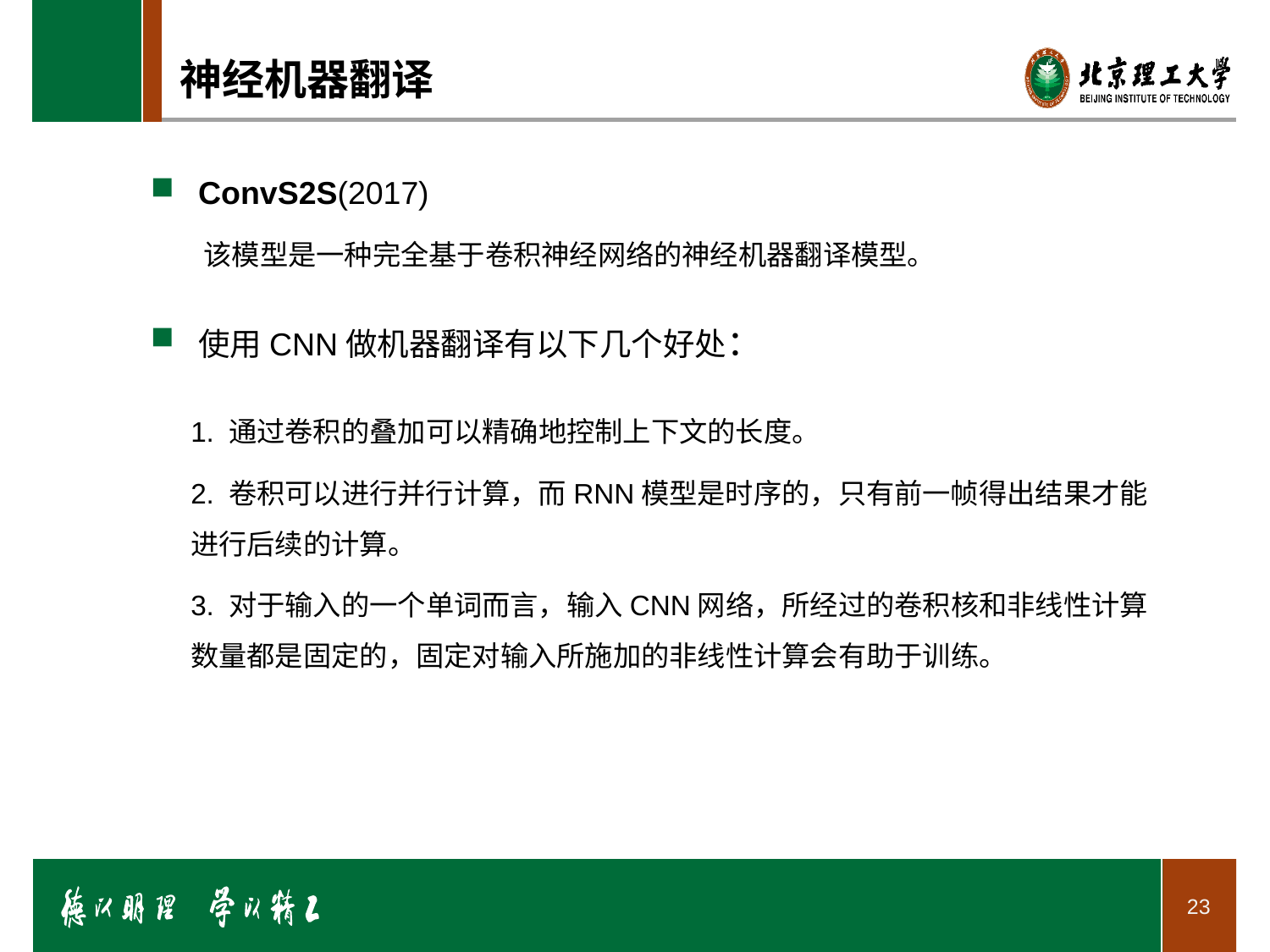

# 神经机器翻译
1
ConvS2S(2017)

使用CNN做机器翻译有以下几个好处：
 该模型是一种完全基于卷积神经网络的神经机器翻译模型。
1. 通过卷积的叠加可以精确地控制上下文的长度。
2. 卷积可以进行并行计算，而RNN模型是时序的，只有前一帧得出结果才能进行后续的计算。
3. 对于输入的一个单词而言，输入CNN网络，所经过的卷积核和非线性计算数量都是固定的，固定对输入所施加的非线性计算会有助于训练。